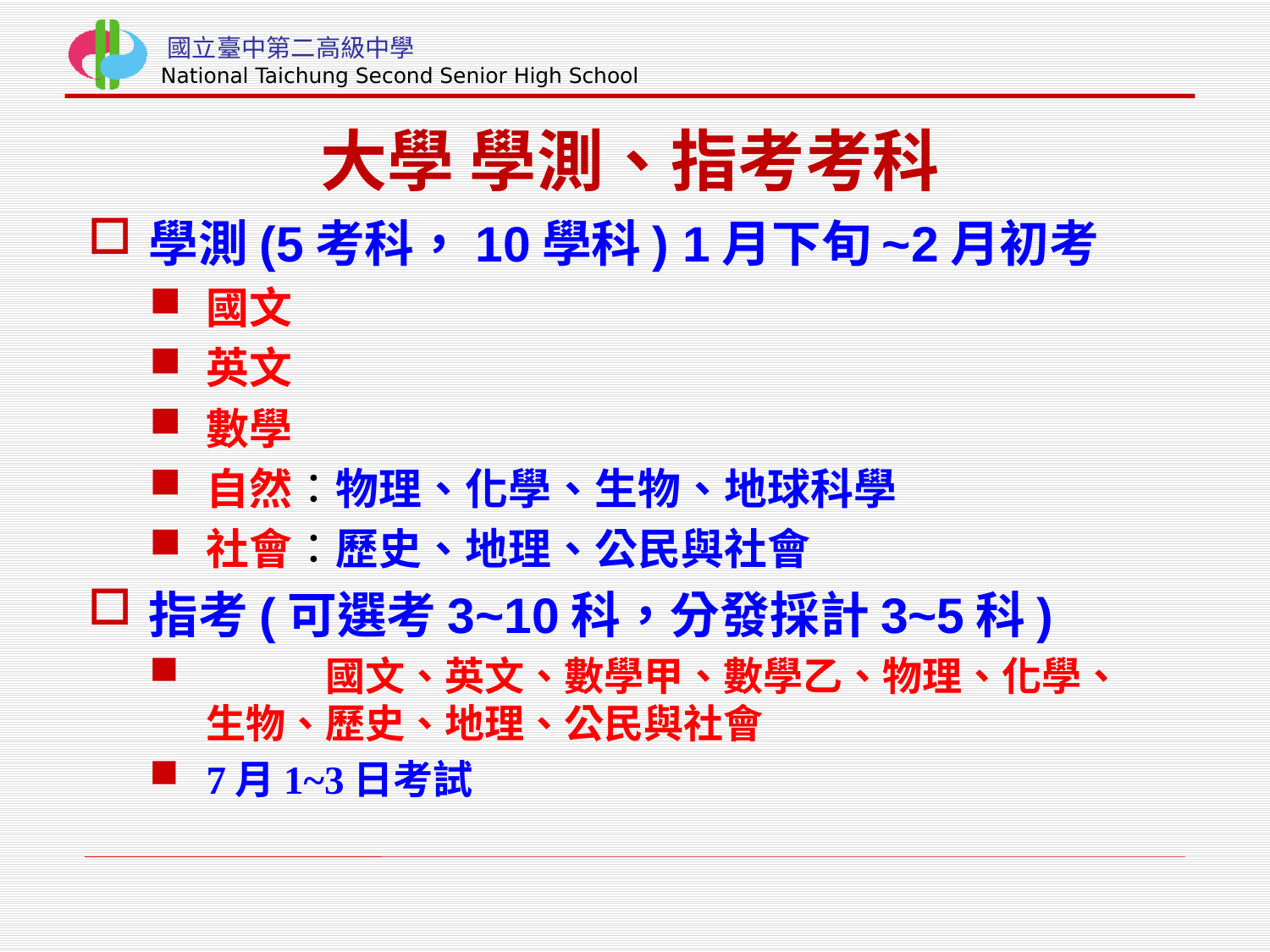

# 大學 學測、指考考科
學測(5考科，10學科) 1月下旬~2月初考
國文
英文
數學
自然：物理、化學、生物、地球科學
社會：歷史、地理、公民與社會
指考(可選考3~10科，分發採計3~5科)
	國文、英文、數學甲、數學乙、物理、化學、
生物、歷史、地理、公民與社會
7月1~3日考試